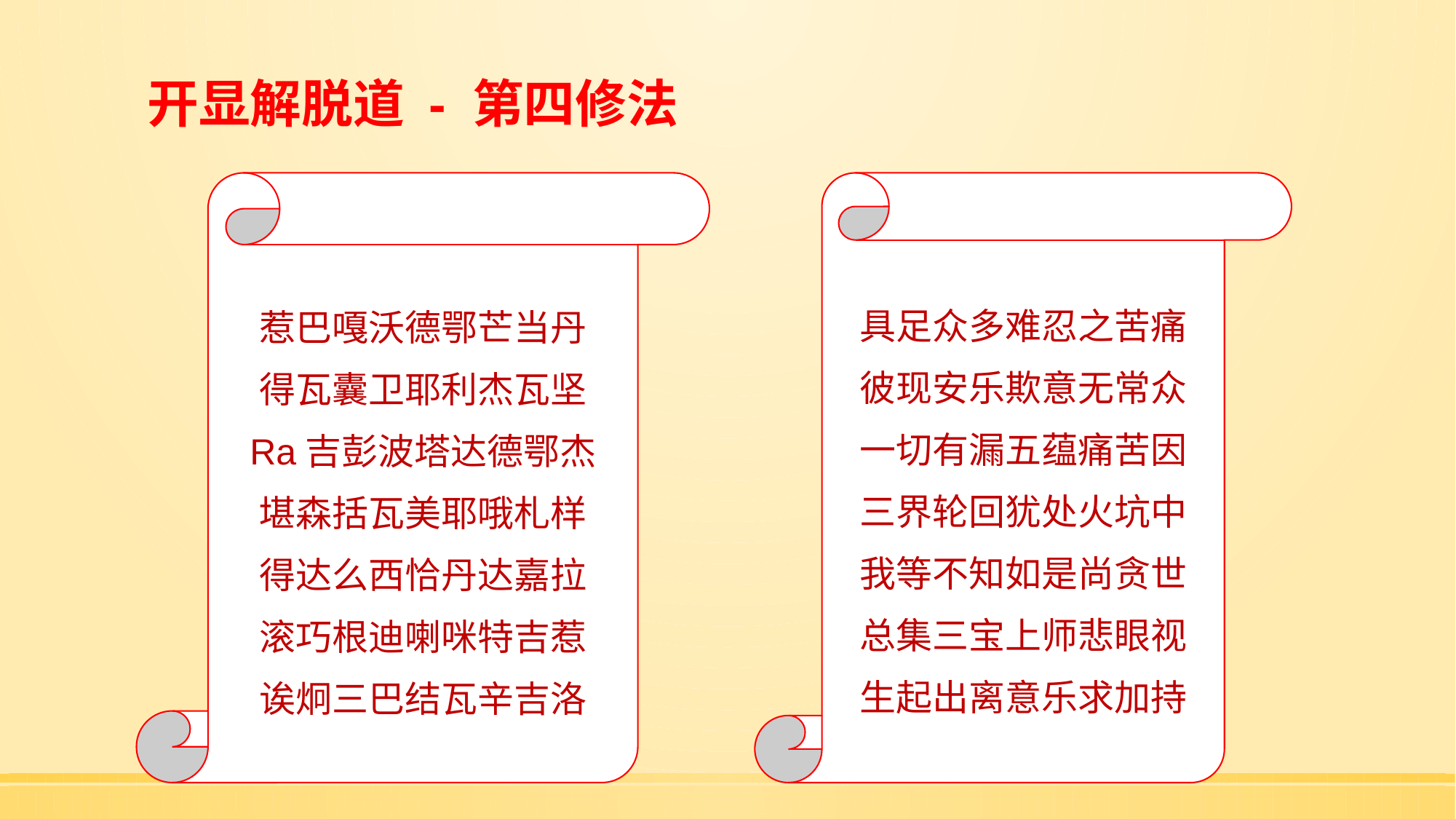

# 开显解脱道 - 第四修法

惹巴嘎沃德鄂芒当丹

得瓦囊卫耶利杰瓦坚

Ra吉彭波塔达德鄂杰

堪森括瓦美耶哦札样

得达么西恰丹达嘉拉

滚巧根迪喇咪特吉惹

诶炯三巴结瓦辛吉洛

具足众多难忍之苦痛

彼现安乐欺意无常众

一切有漏五蕴痛苦因

三界轮回犹处火坑中

我等不知如是尚贪世

总集三宝上师悲眼视

生起出离意乐求加持